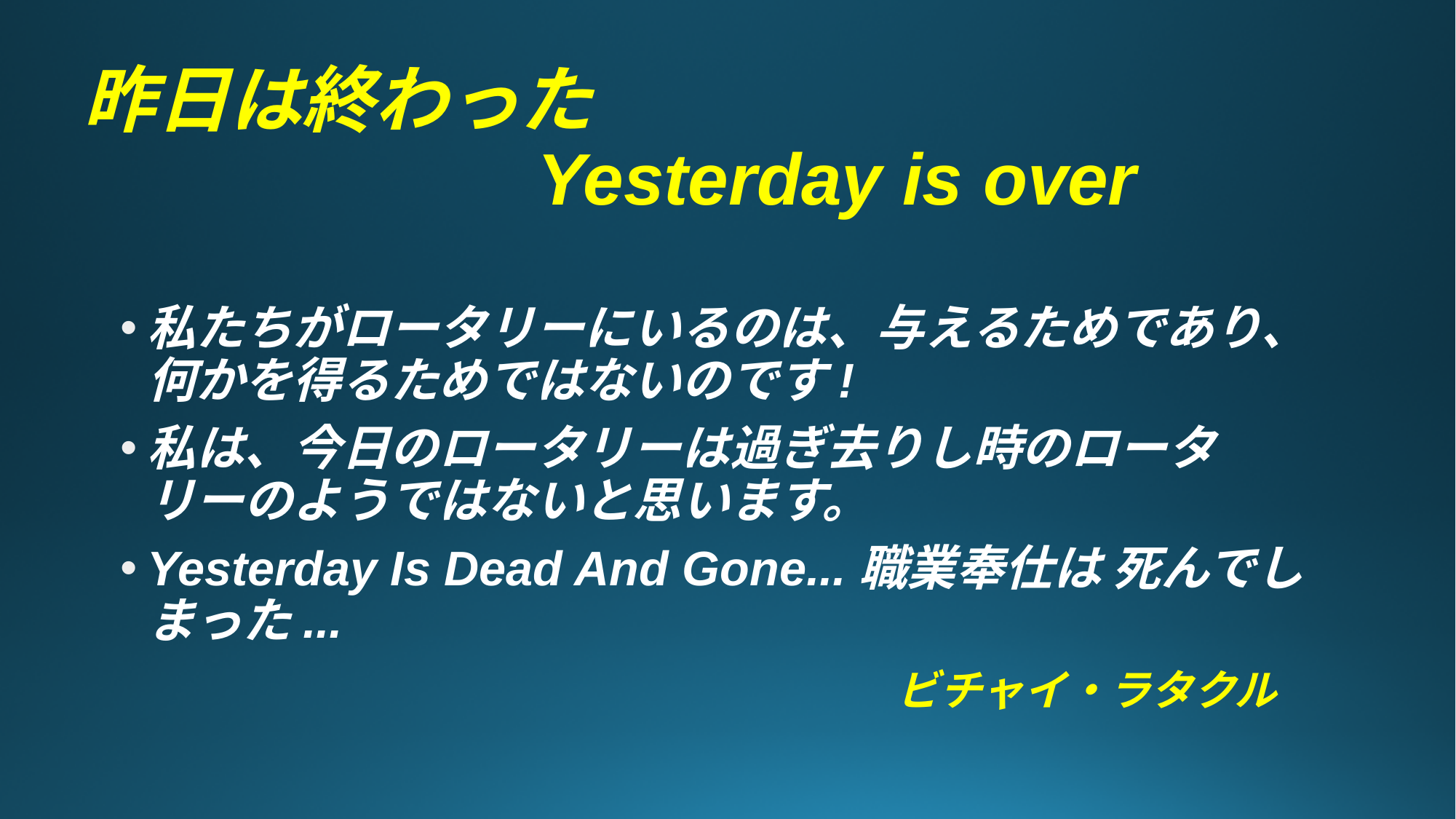

# 昨日は終わった 　　　　　　Yesterday is over
私たちがロータリーにいるのは、与えるためであり、何かを得るためではないのです!
私は、今日のロータリーは過ぎ去りし時のロータリーのようではないと思います。
Yesterday Is Dead And Gone...職業奉仕は 死んでしまった...
　　　　　　　　　　　　　　　　ビチャイ・ラタクル